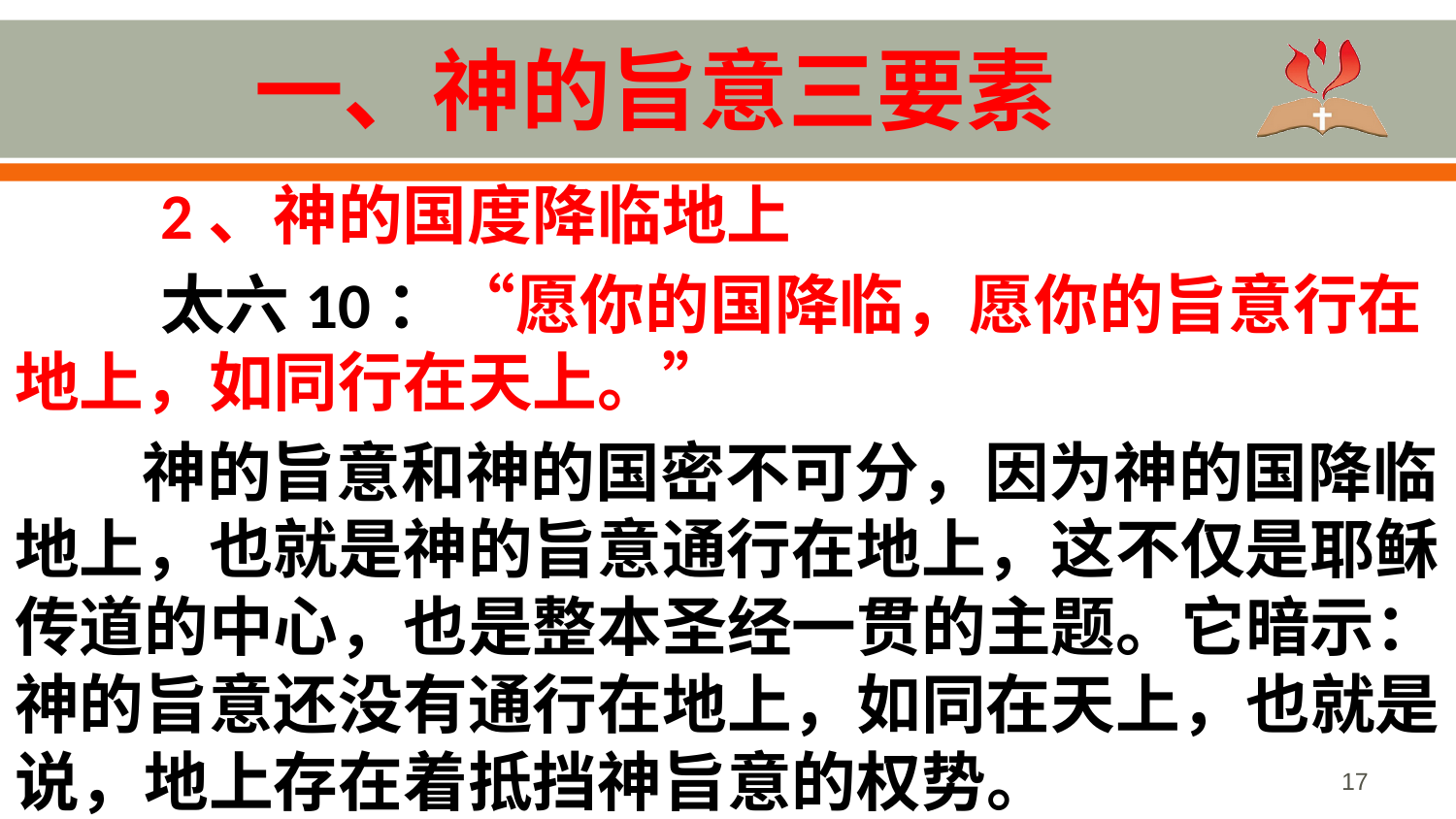

# 一、神的旨意三要素
	2、神的国度降临地上
	太六10：“愿你的国降临，愿你的旨意行在地上，如同行在天上。”
神的旨意和神的国密不可分，因为神的国降临地上，也就是神的旨意通行在地上，这不仅是耶稣传道的中心，也是整本圣经一贯的主题。它暗示：神的旨意还没有通行在地上，如同在天上，也就是说，地上存在着抵挡神旨意的权势。
17